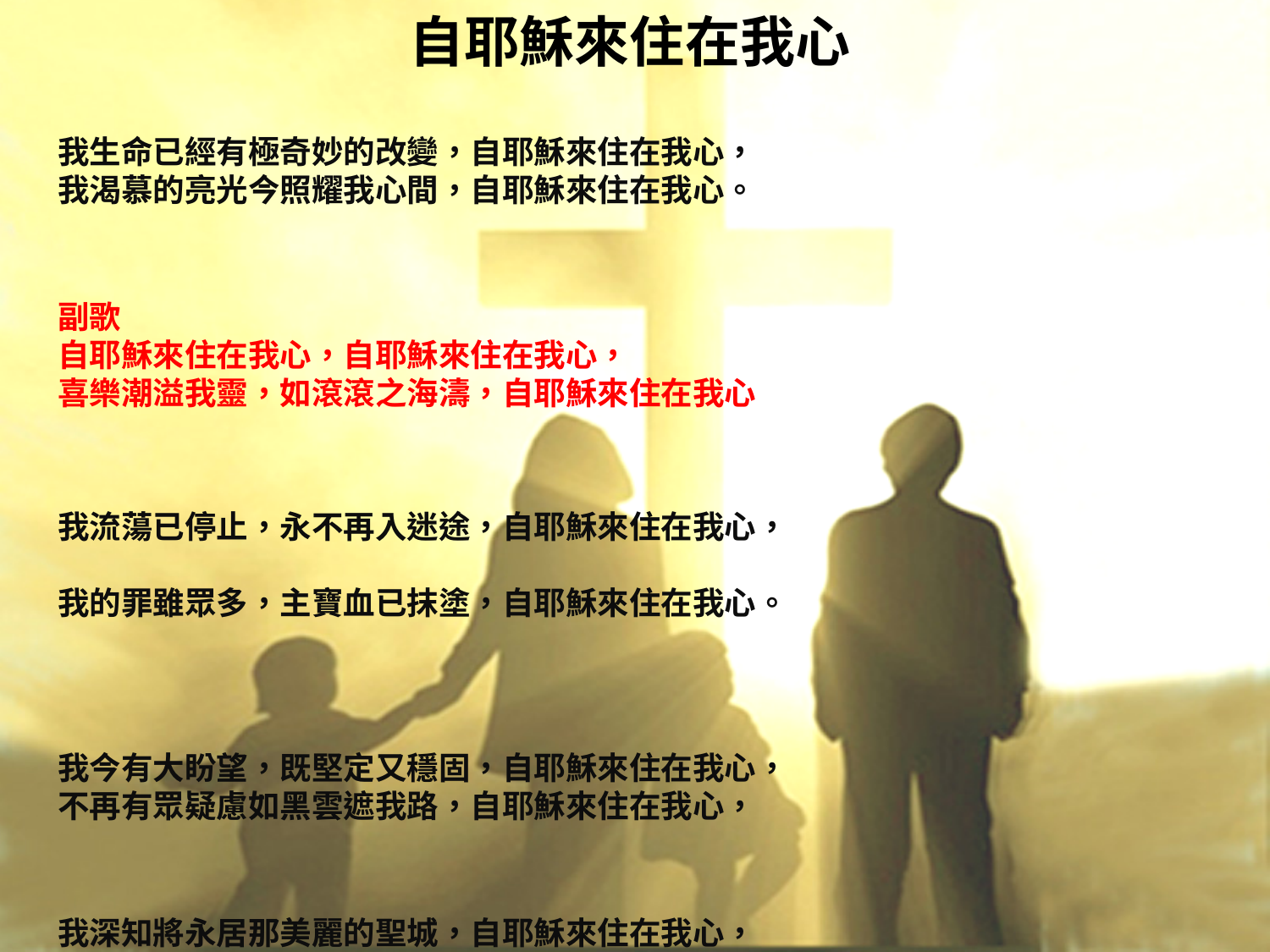

# 自耶穌來住在我心
我生命已經有極奇妙的改變，自耶穌來住在我心，我渴慕的亮光今照耀我心間，自耶穌來住在我心。

副歌
自耶穌來住在我心，自耶穌來住在我心，                      喜樂潮溢我靈，如滾滾之海濤，自耶穌來住在我心

我流蕩已停止，永不再入迷途，自耶穌來住在我心，
我的罪雖眾多，主寶血已抹塗，自耶穌來住在我心。

我今有大盼望，既堅定又穩固，自耶穌來住在我心，不再有眾疑慮如黑雲遮我路，自耶穌來住在我心，

我深知將永居那美麗的聖城，自耶穌來住在我心，
我真是多快樂，多快樂向前行，自耶穌來住在我心